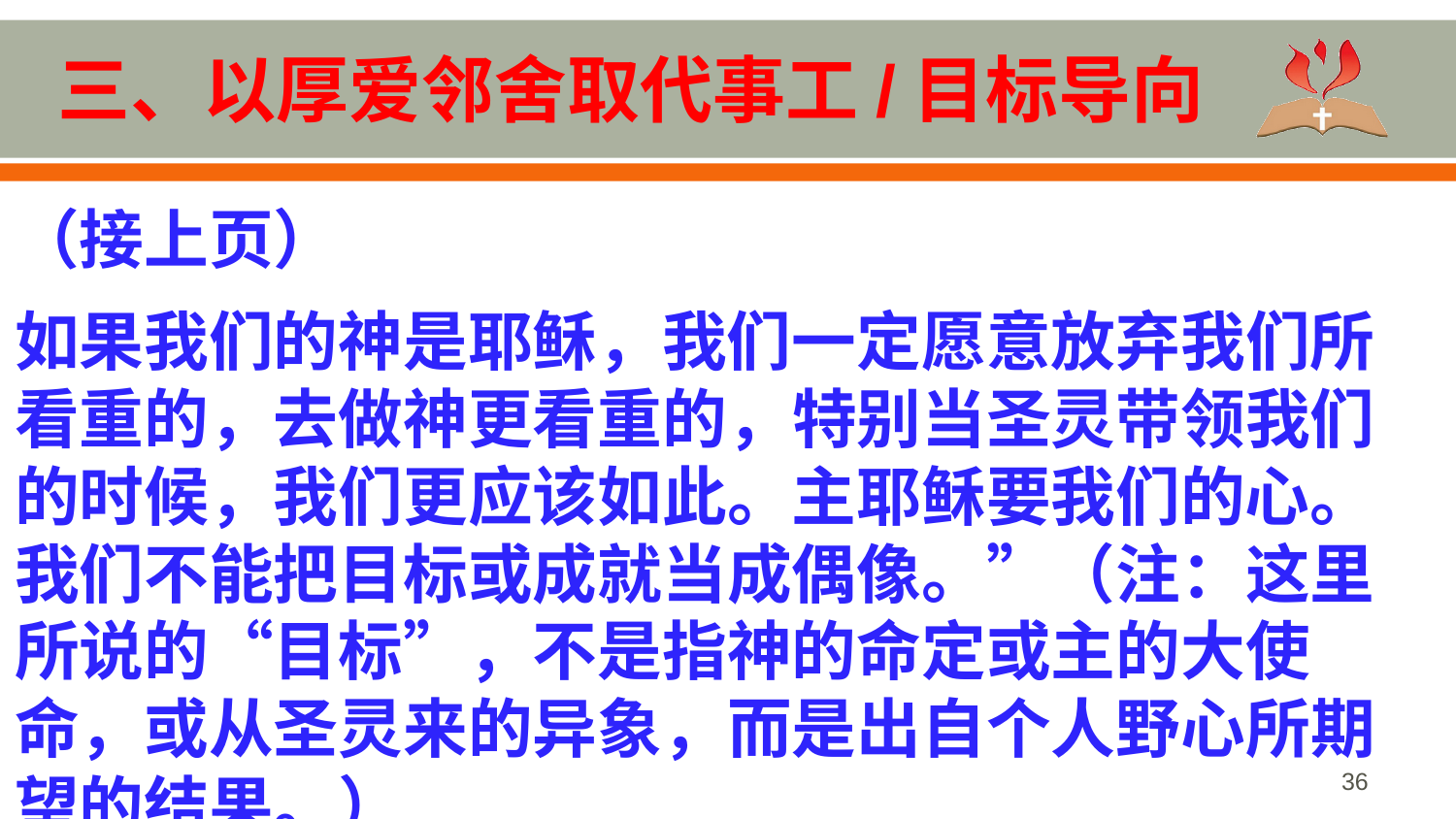

# 三、以厚爱邻舍取代事工/目标导向
（接上页）
如果我们的神是耶稣，我们一定愿意放弃我们所看重的，去做神更看重的，特别当圣灵带领我们的时候，我们更应该如此。主耶稣要我们的心。我们不能把目标或成就当成偶像。”（注：这里所说的“目标”，不是指神的命定或主的大使命，或从圣灵来的异象，而是出自个人野心所期望的结果。）

36